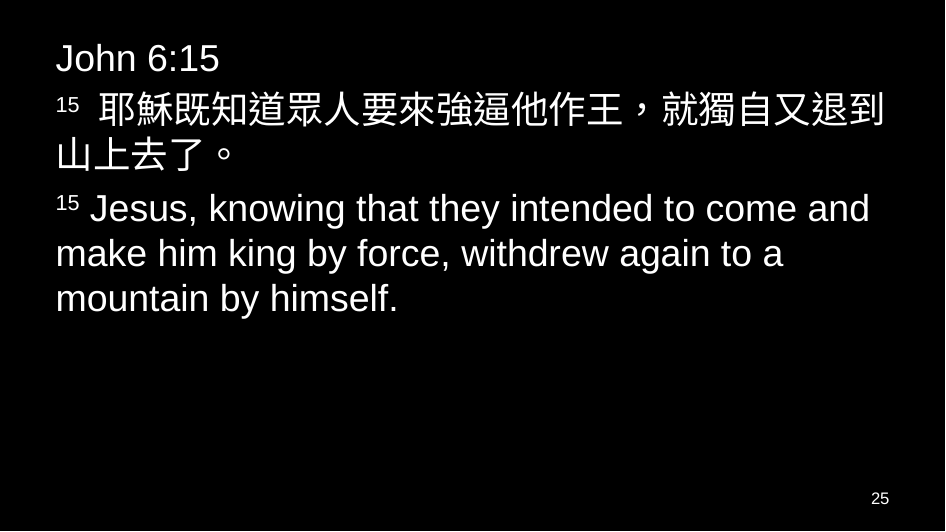

John 6:15
15 耶穌既知道眾人要來強逼他作王，就獨自又退到山上去了。
15 Jesus, knowing that they intended to come and make him king by force, withdrew again to a mountain by himself.

25